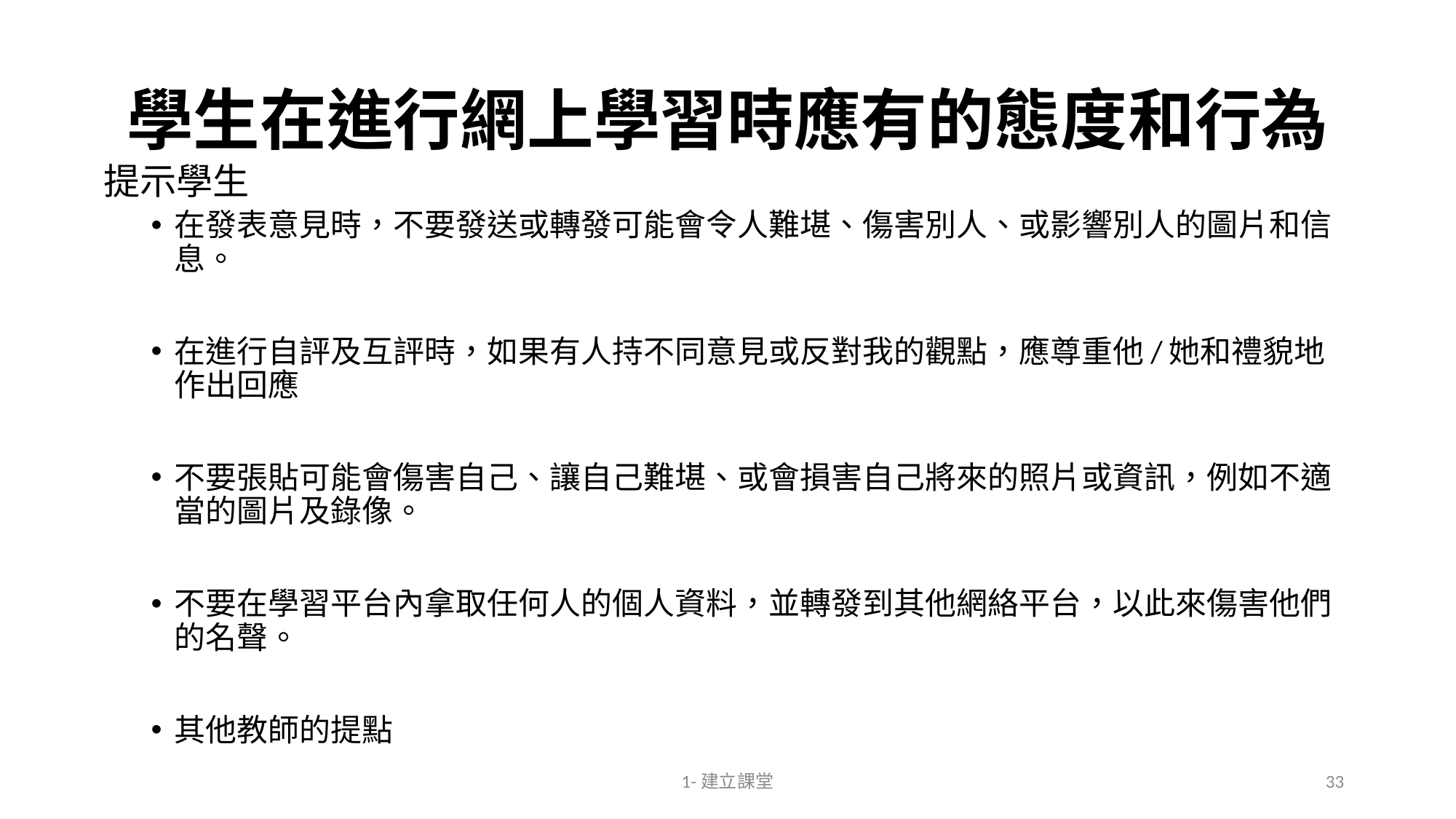

# 學生在進行網上學習時應有的態度和行為
提示學生
在發表意見時，不要發送或轉發可能會令人難堪、傷害別人、或影響別人的圖片和信息。

在進行自評及互評時，如果有人持不同意見或反對我的觀點，應尊重他/她和禮貌地作出回應

不要張貼可能會傷害自己、讓自己難堪、或會損害自己將來的照片或資訊，例如不適當的圖片及錄像。

不要在學習平台內拿取任何人的個人資料，並轉發到其他網絡平台，以此來傷害他們的名聲。

其他教師的提點
1-建立課堂
33